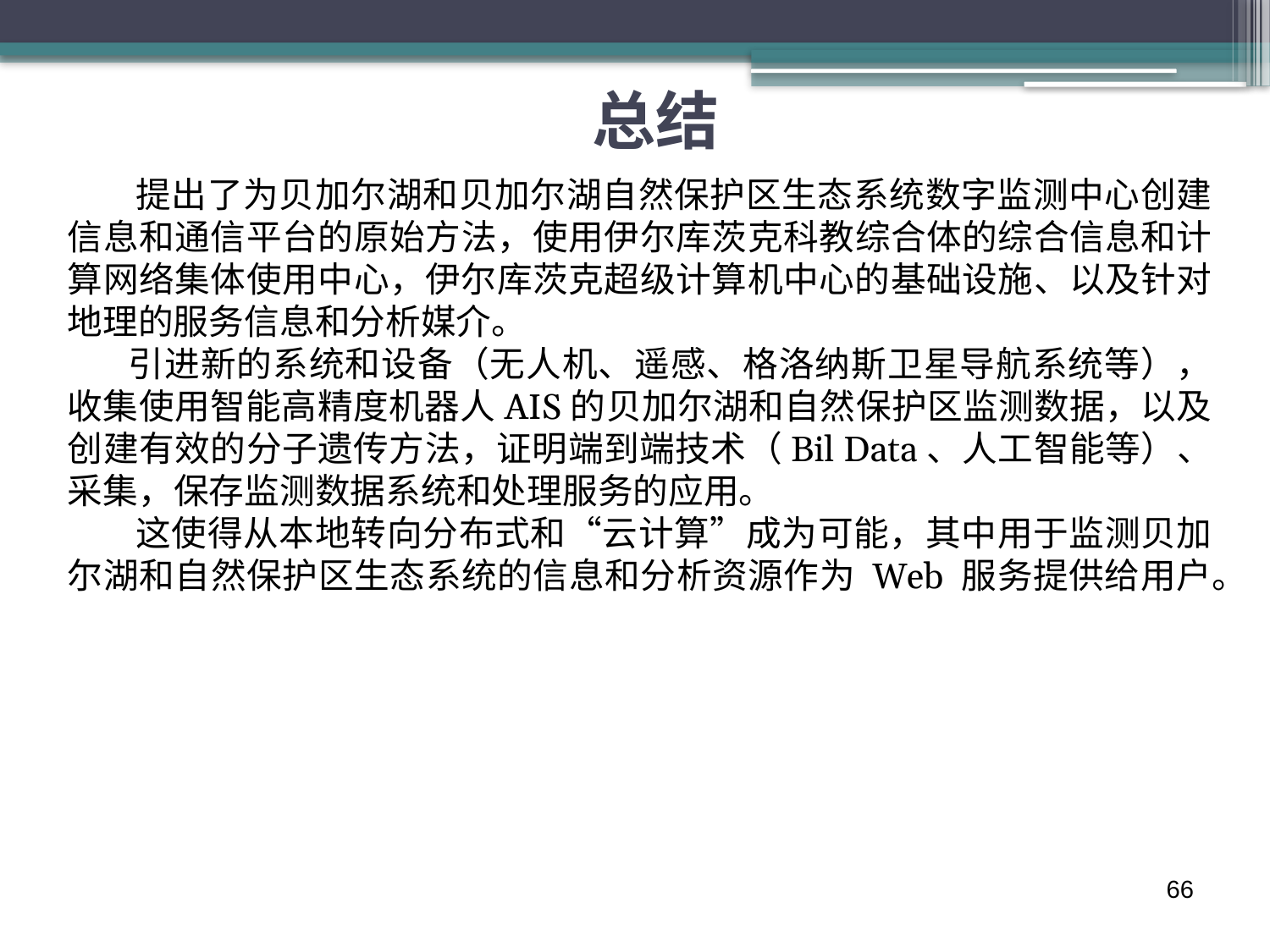

# 总结
       提出了为贝加尔湖和贝加尔湖自然保护区生态系统数字监测中心创建信息和通信平台的原始方法，使用伊尔库茨克科教综合体的综合信息和计算网络集体使用中心，伊尔库茨克超级计算机中心的基础设施、以及针对地理的服务信息和分析媒介。
      引进新的系统和设备（无人机、遥感、格洛纳斯卫星导航系统等），收集使用智能高精度机器人AIS的贝加尔湖和自然保护区监测数据，以及创建有效的分子遗传方法，证明端到端技术（Bil Data、人工智能等）、采集，保存监测数据系统和处理服务的应用。
       这使得从本地转向分布式和“云计算”成为可能，其中用于监测贝加尔湖和自然保护区生态系统的信息和分析资源作为 Web 服务提供给用户。
66